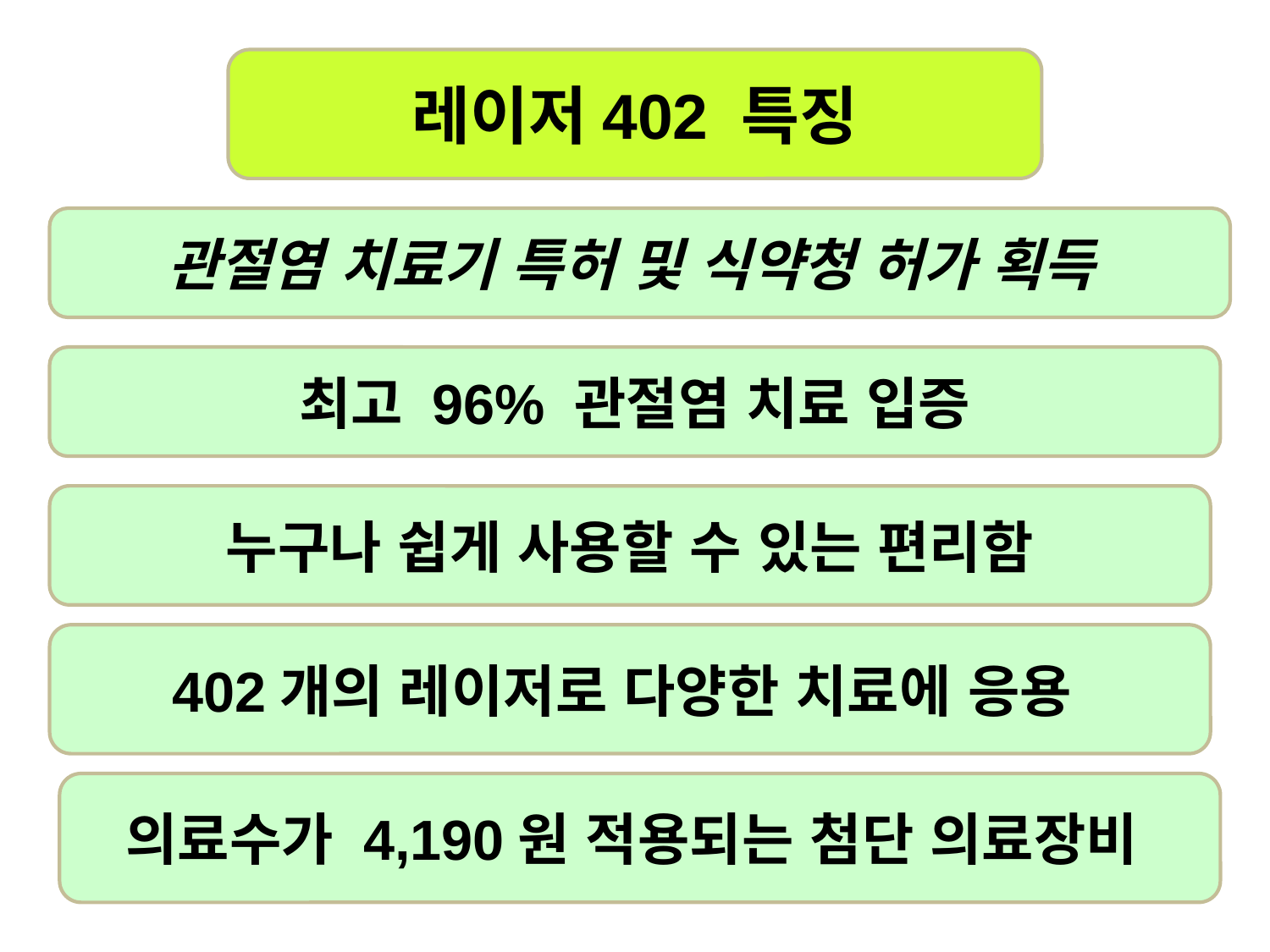

레이저402 특징
관절염 치료기 특허 및 식약청 허가 획득
최고 96% 관절염 치료 입증
누구나 쉽게 사용할 수 있는 편리함
402개의 레이저로 다양한 치료에 응용
의료수가 4,190원 적용되는 첨단 의료장비